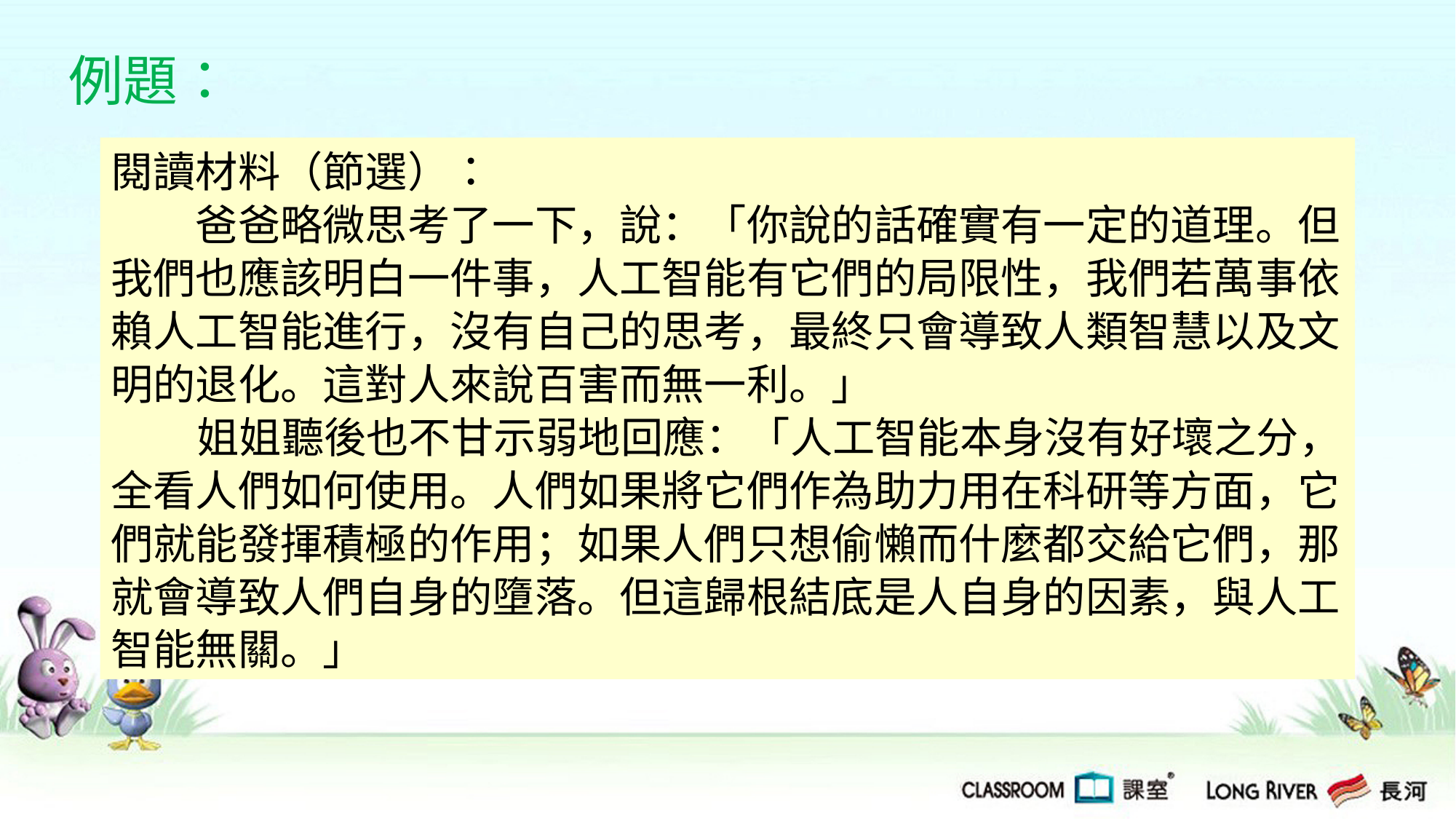

例題：
閱讀材料（節選）：
　　爸爸略微思考了一下，說：「你說的話確實有一定的道理。但我們也應該明白一件事，人工智能有它們的局限性，我們若萬事依賴人工智能進行，沒有自己的思考，最終只會導致人類智慧以及文明的退化。這對人來說百害而無一利。」
姐姐聽後也不甘示弱地回應：「人工智能本身沒有好壞之分，全看人們如何使用。人們如果將它們作為助力用在科研等方面，它們就能發揮積極的作用；如果人們只想偷懶而什麼都交給它們，那就會導致人們自身的墮落。但這歸根結底是人自身的因素，與人工智能無關。」